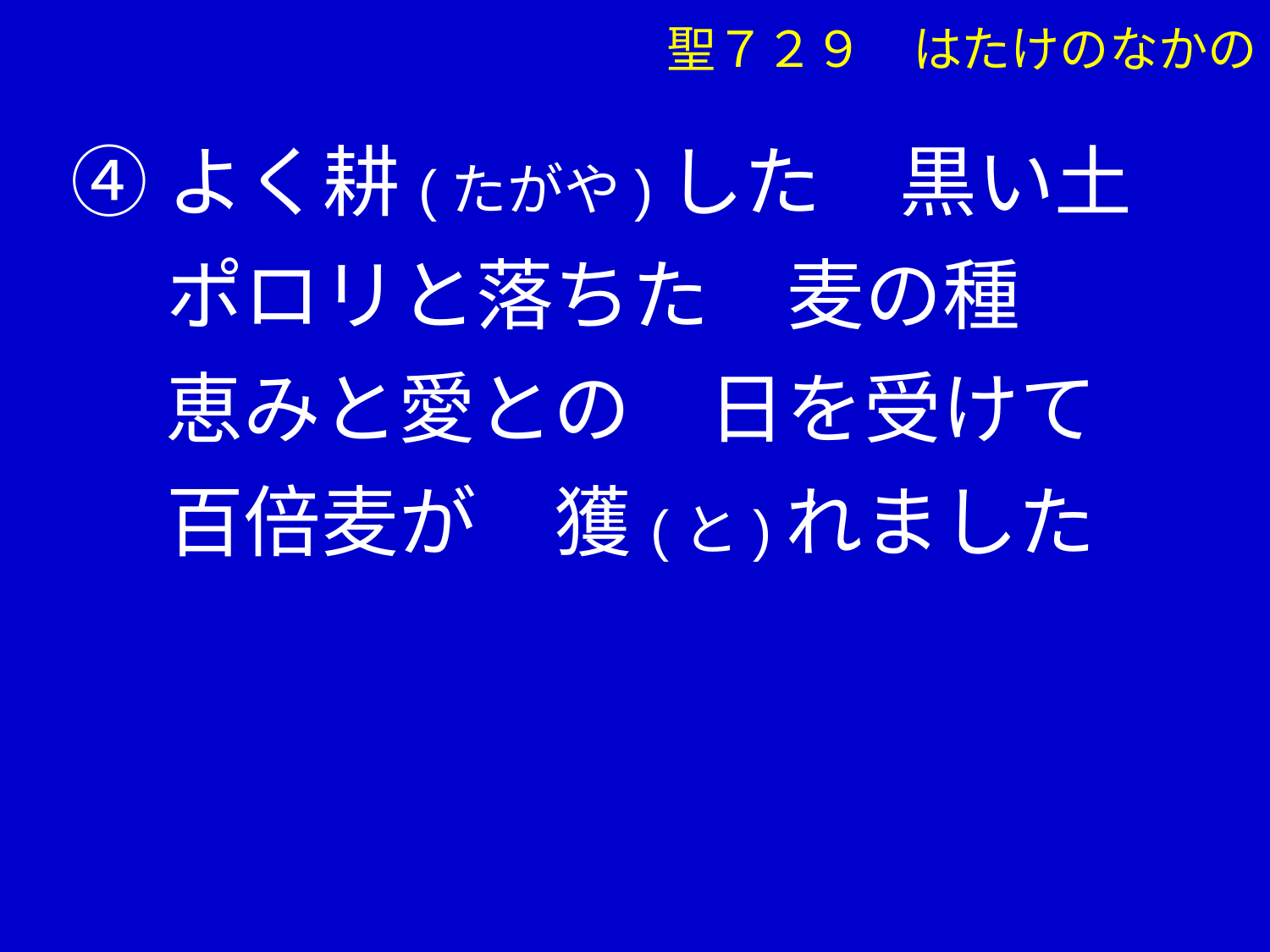

聖７２９　はたけのなかの
④よく耕(たがや)した　黒い土
　 ポロリと落ちた　麦の種
　 恵みと愛との　日を受けて
　 百倍麦が　獲(と)れました